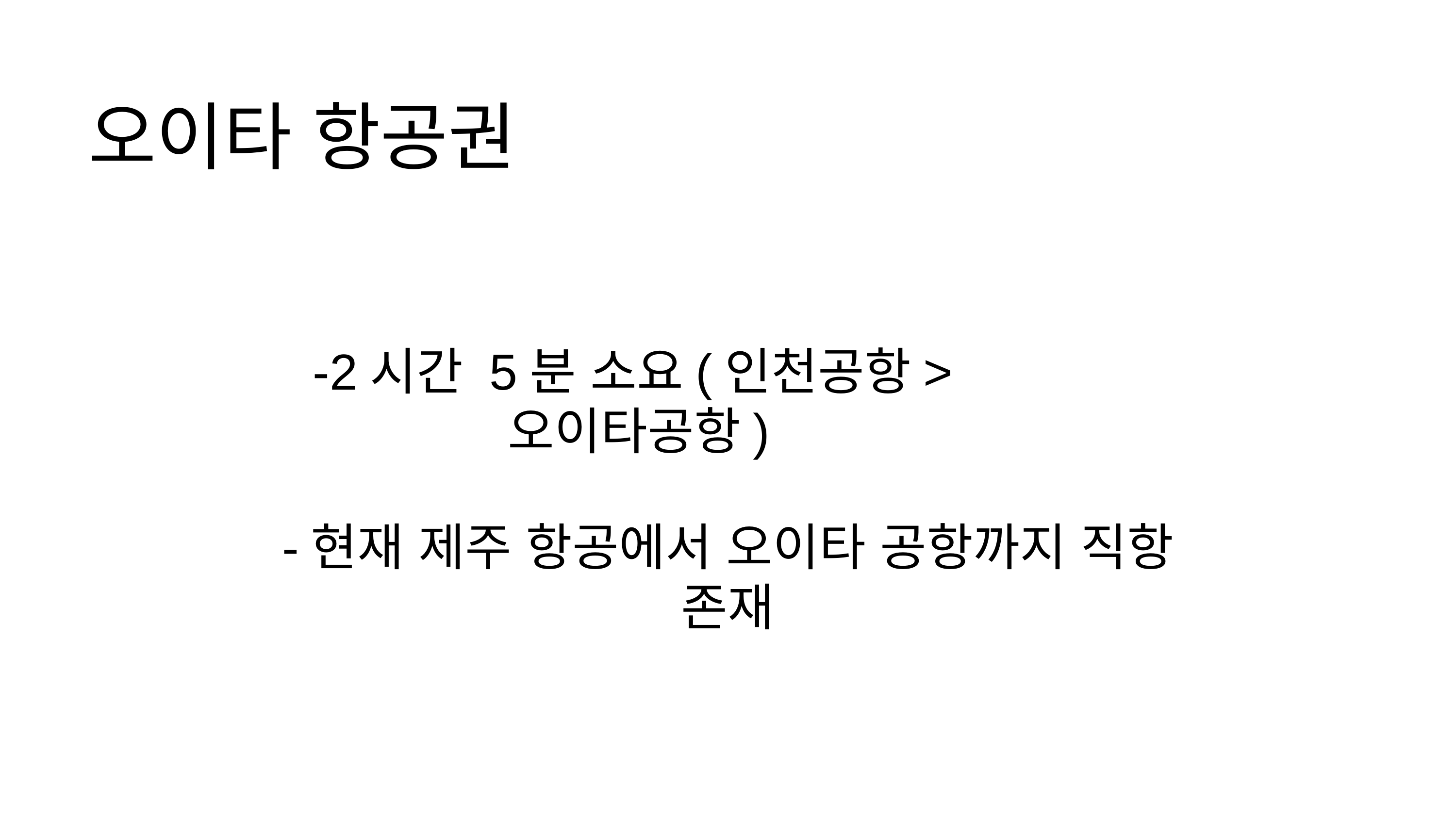

오이타 항공권
-2시간 5분 소요(인천공항>오이타공항)
-현재 제주 항공에서 오이타 공항까지 직항 존재